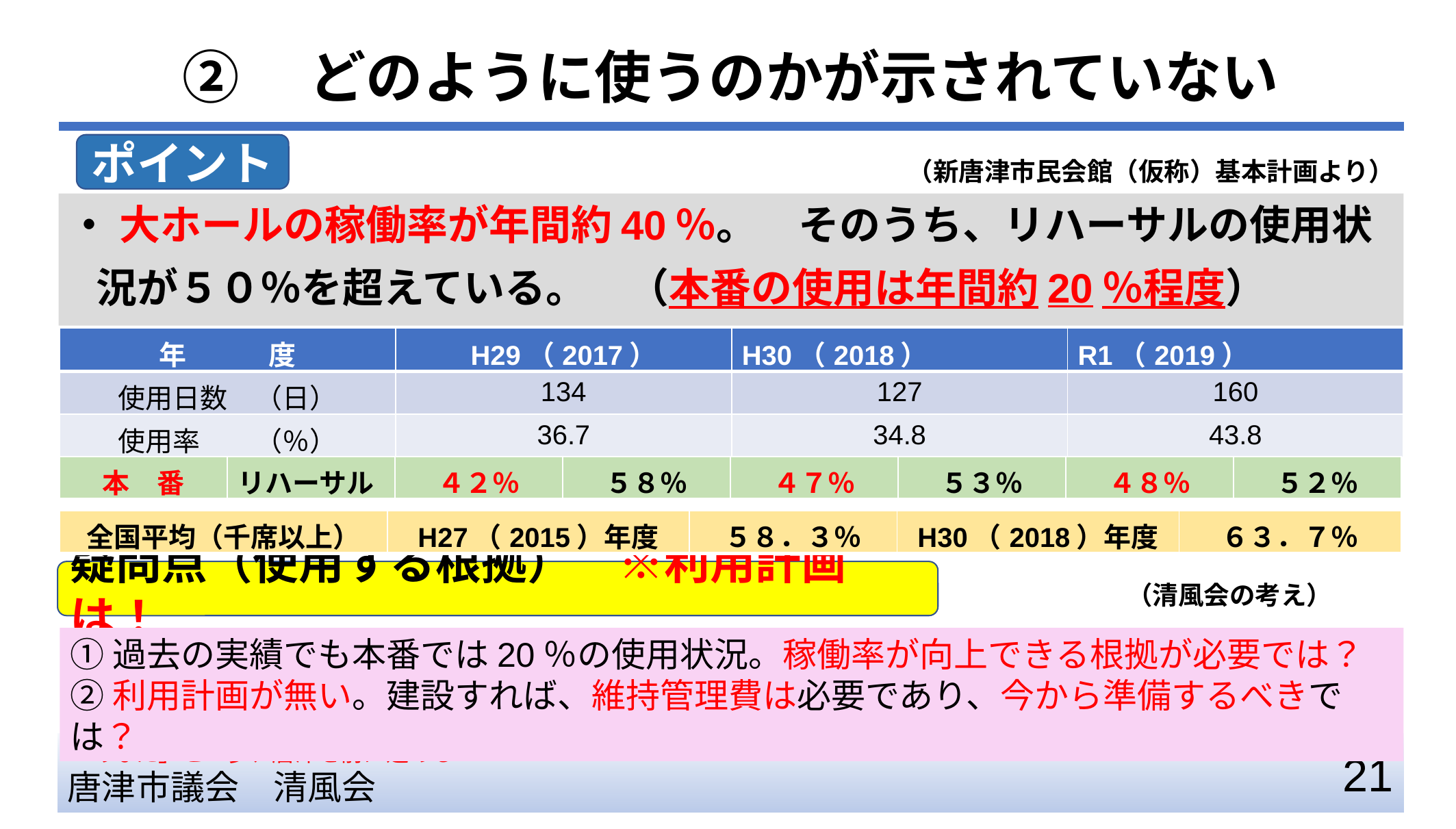

# ②　どのように使うのかが示されていない
ポイント
（新唐津市民会館（仮称）基本計画より）
・ 大ホールの稼働率が年間約40％。　そのうち、リハーサルの使用状
  況が５０％を超えている。　（本番の使用は年間約20％程度）
| 年　　　度 | H29（2017） | H30（2018） | R1（2019） |
| --- | --- | --- | --- |
| 使用日数　（日） | 134 | 127 | 160 |
| 使用率　　（％） | 36.7 | 34.8 | 43.8 |
| 本　番 | リハーサル | ４２％ | ５８％ | ４７％ | ５３％ | ４８％ | ５２％ |
| --- | --- | --- | --- | --- | --- | --- | --- |
| 全国平均（千席以上） | H27（2015）年度 | ５８．３％ | H30（2018）年度 | ６３．７％ |
| --- | --- | --- | --- | --- |
疑問点（使用する根拠）　※利用計画は！
（清風会の考え）
①過去の実績でも本番では20％の使用状況。稼働率が向上できる根拠が必要では？
②利用計画が無い。建設すれば、維持管理費は必要であり、今から準備するべきでは？
「あなた」と一歩、唐津を前に進める
唐津市議会　清風会
21